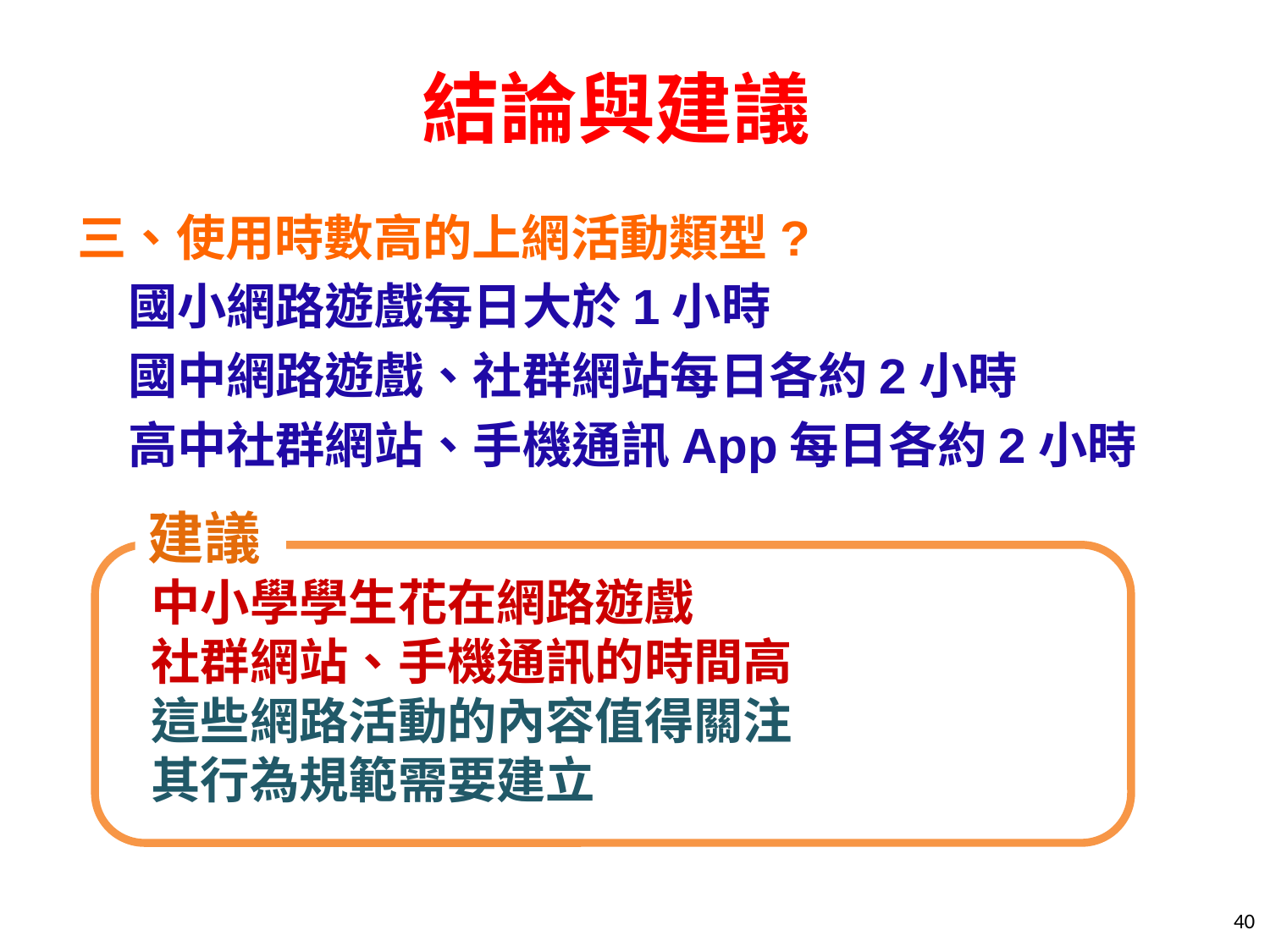

# 結論與建議
三、使用時數高的上網活動類型?
國小網路遊戲每日大於1小時
國中網路遊戲、社群網站每日各約2小時
高中社群網站、手機通訊App每日各約2小時

建議

中小學學生花在網路遊戲
社群網站、手機通訊的時間高
這些網路活動的內容值得關注
其行為規範需要建立
40